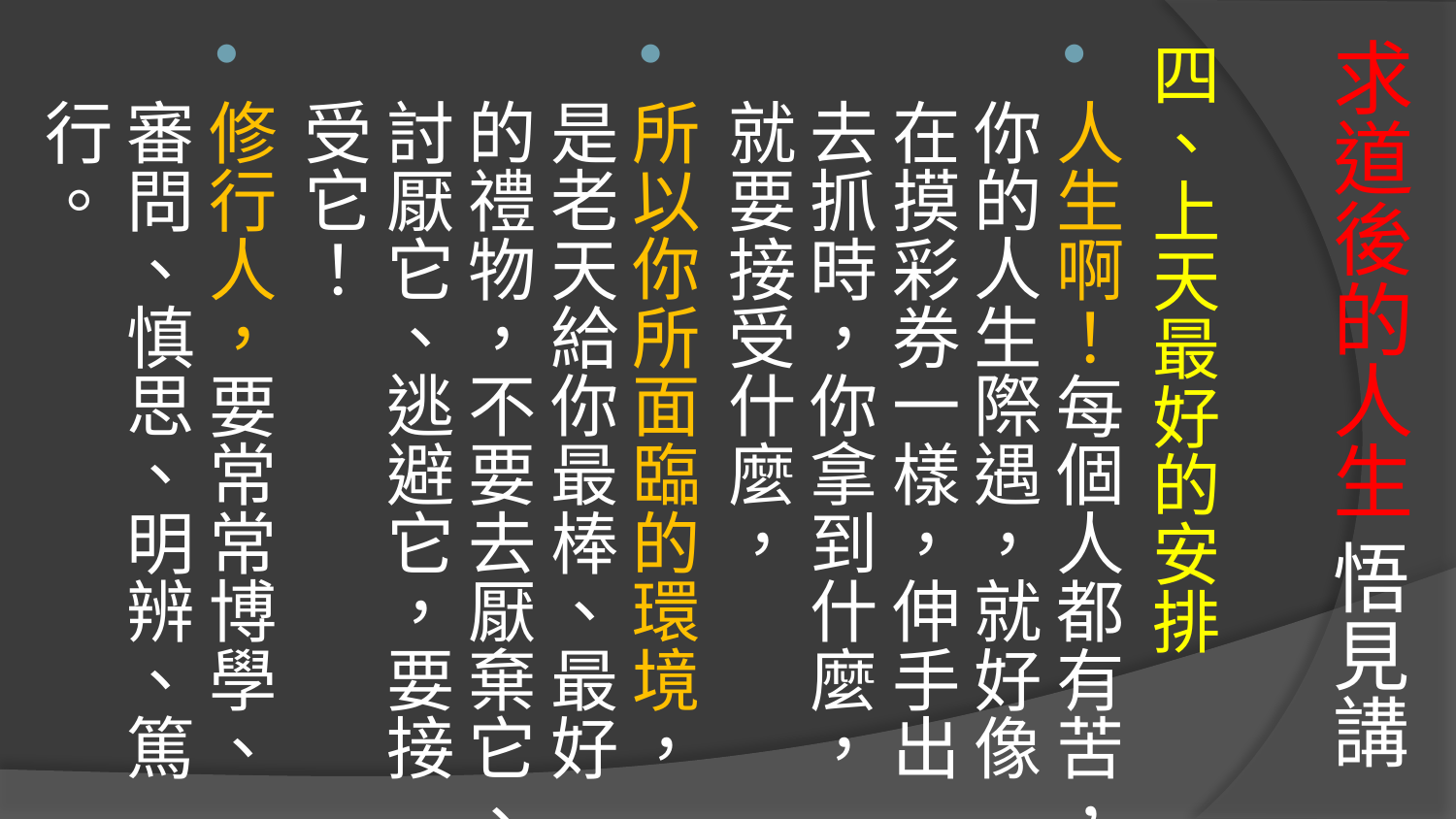

# 求道後的人生 悟見講
四、上天最好的安排
人生啊！每個人都有苦，你的人生際遇，就好像在摸彩券一樣，伸手出去抓時，你拿到什麼，就要接受什麼，
所以你所面臨的環境，是老天給你最棒、最好的禮物，不要去厭棄它、討厭它、逃避它，要接受它！
修行人，要常常博學、審問、慎思、明辨、篤行。